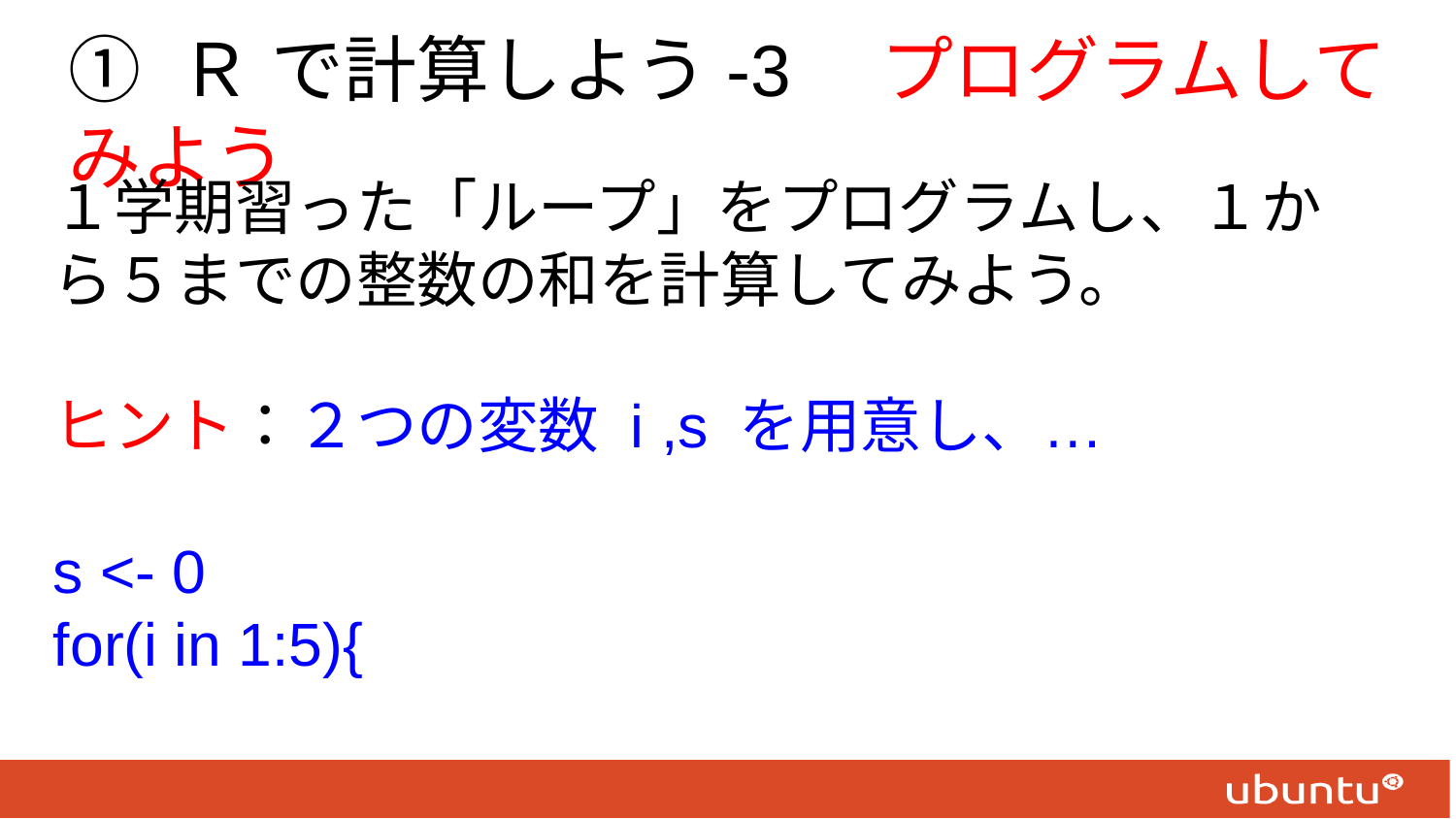

# ① Ｒ で計算しよう-3　プログラムしてみよう
１学期習った「ループ」をプログラムし、１から５までの整数の和を計算してみよう。

ヒント：２つの変数 i ,s を用意し、…

s <- 0
for(i in 1:5){